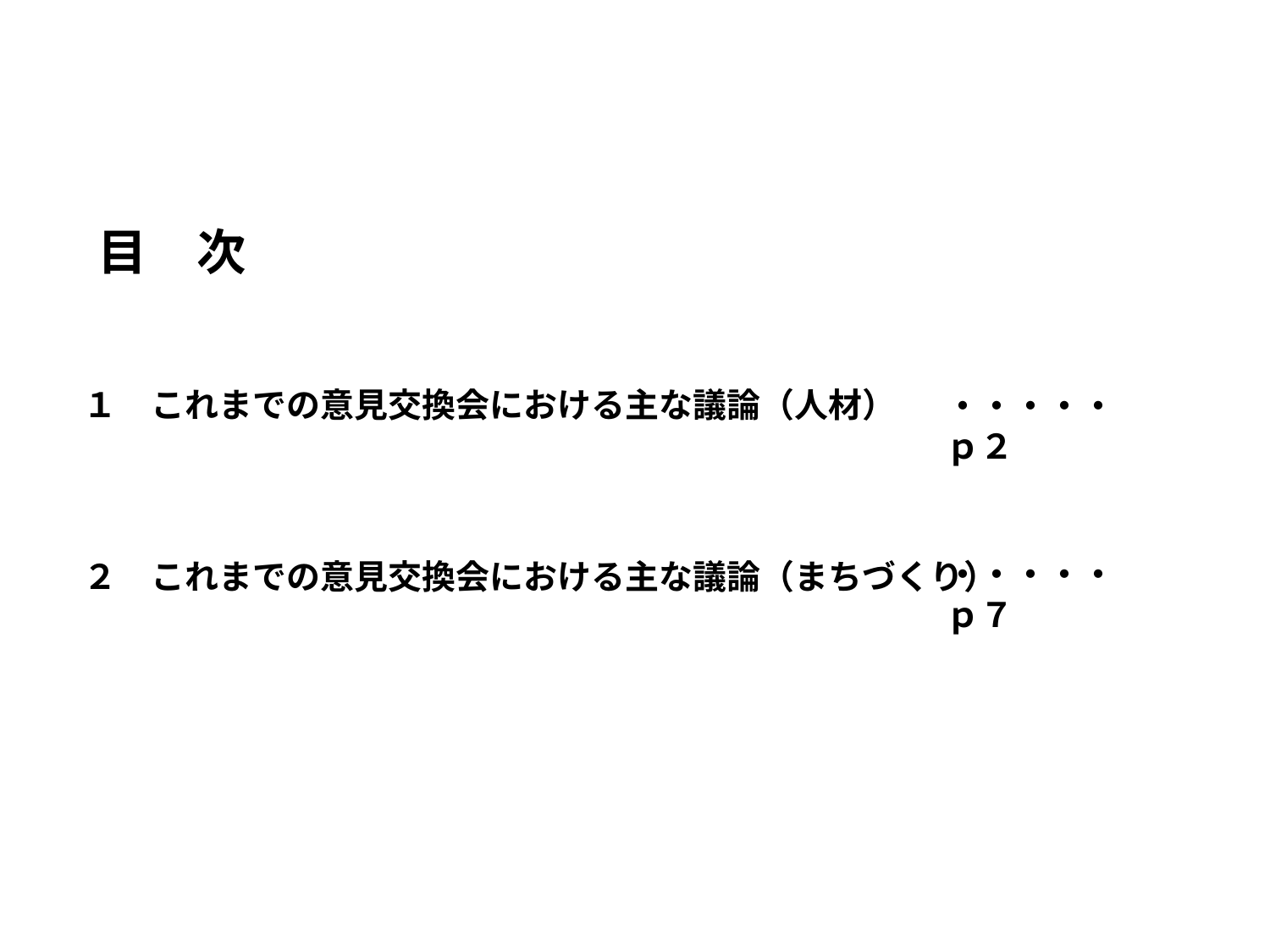

目　次
１　これまでの意見交換会における主な議論（人材）
・・・・・　ｐ２
・・・・・　ｐ７
２　これまでの意見交換会における主な議論（まちづくり）